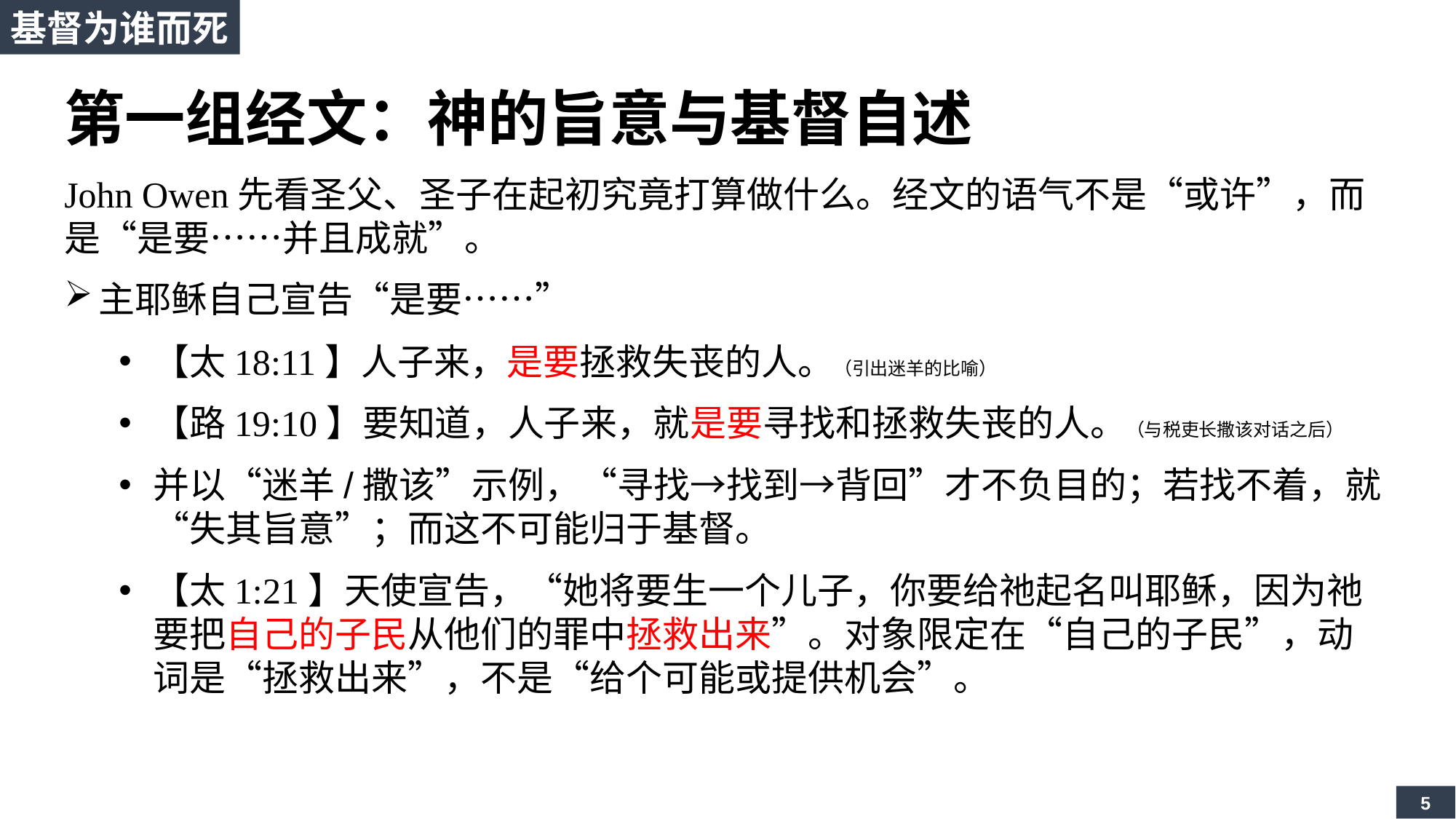

基督为谁而死
第一组经文：神的旨意与基督自述
John Owen先看圣父、圣子在起初究竟打算做什么。经文的语气不是“或许”，而是“是要……并且成就”。
主耶稣自己宣告“是要……”
【太18:11】人子来，是要拯救失丧的人。（引出迷羊的比喻）
【路19:10】要知道，人子来，就是要寻找和拯救失丧的人。（与税吏长撒该对话之后）
并以“迷羊/撒该”示例，“寻找→找到→背回”才不负目的；若找不着，就“失其旨意”；而这不可能归于基督。
【太1:21】天使宣告，“她将要生一个儿子，你要给祂起名叫耶稣，因为祂要把自己的子民从他们的罪中拯救出来”。对象限定在“自己的子民”，动词是“拯救出来”，不是“给个可能或提供机会”。
5